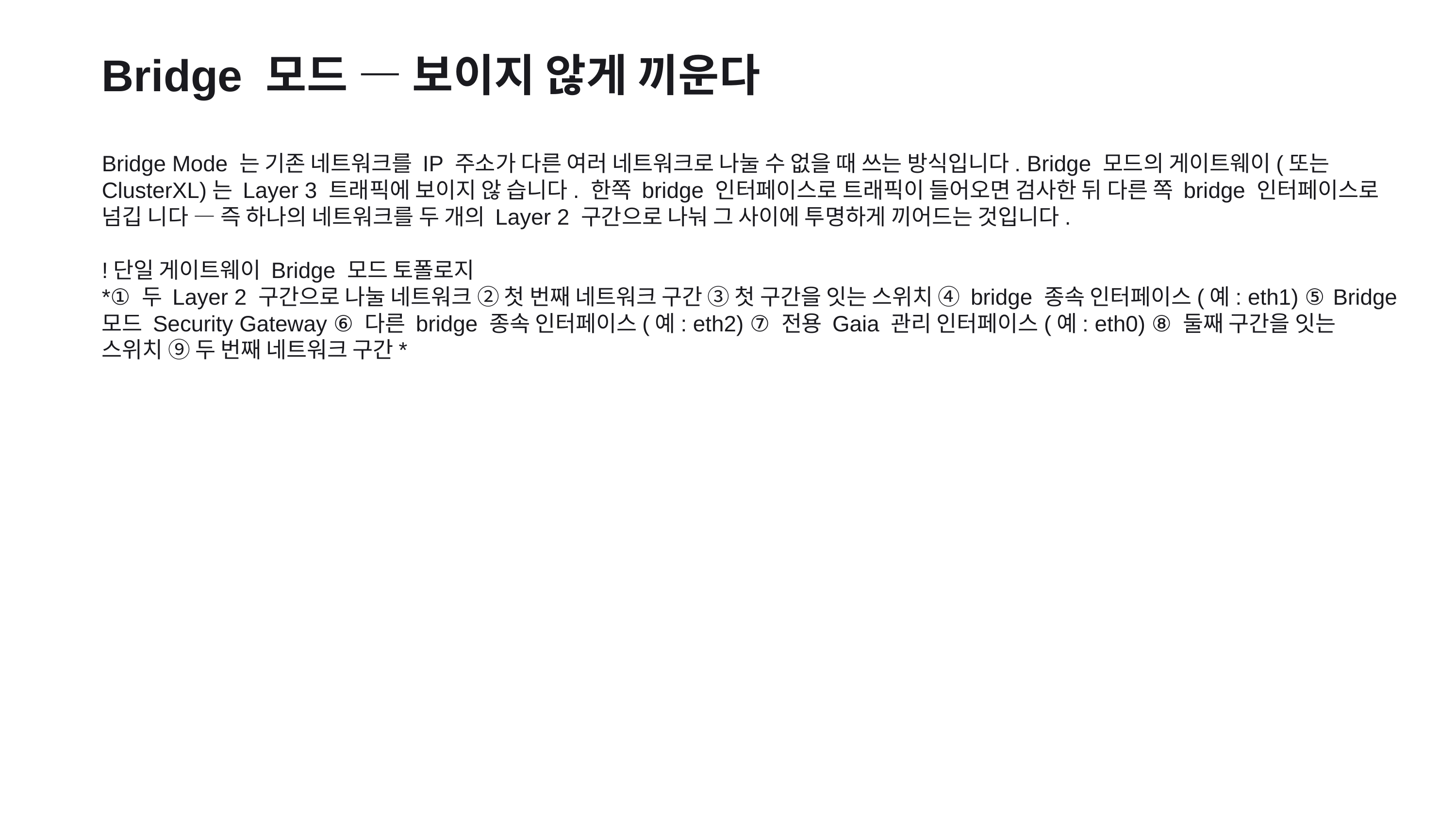

Bridge 모드 — 보이지 않게 끼운다
Bridge Mode 는 기존 네트워크를 IP 주소가 다른 여러 네트워크로 나눌 수 없을 때 쓰는 방식입니다. Bridge 모드의 게이트웨이(또는 ClusterXL)는 Layer 3 트래픽에 보이지 않 습니다. 한쪽 bridge 인터페이스로 트래픽이 들어오면 검사한 뒤 다른 쪽 bridge 인터페이스로 넘깁 니다 — 즉 하나의 네트워크를 두 개의 Layer 2 구간으로 나눠 그 사이에 투명하게 끼어드는 것입니다.

!단일 게이트웨이 Bridge 모드 토폴로지
*① 두 Layer 2 구간으로 나눌 네트워크 ② 첫 번째 네트워크 구간 ③ 첫 구간을 잇는 스위치 ④ bridge 종속 인터페이스(예: eth1) ⑤ Bridge 모드 Security Gateway ⑥ 다른 bridge 종속 인터페이스(예: eth2) ⑦ 전용 Gaia 관리 인터페이스(예: eth0) ⑧ 둘째 구간을 잇는 스위치 ⑨ 두 번째 네트워크 구간*